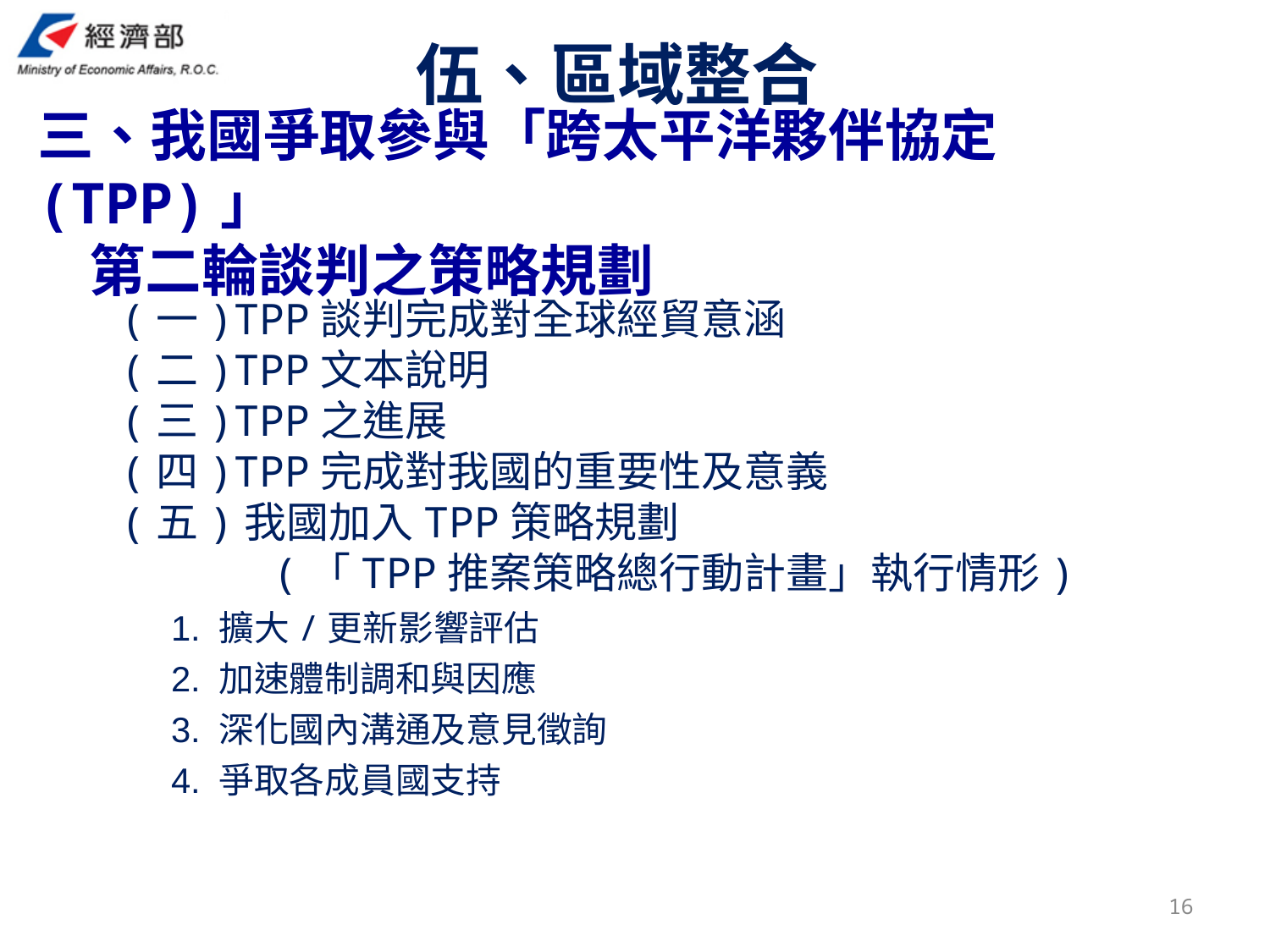

伍、區域整合
# 三、我國爭取參與「跨太平洋夥伴協定(TPP)」 第二輪談判之策略規劃
(一)TPP談判完成對全球經貿意涵
(二)TPP文本說明
(三)TPP之進展
(四)TPP完成對我國的重要性及意義
(五)我國加入TPP策略規劃
      (「TPP推案策略總行動計畫」執行情形)
擴大/更新影響評估
加速體制調和與因應
深化國內溝通及意見徵詢
爭取各成員國支持
16